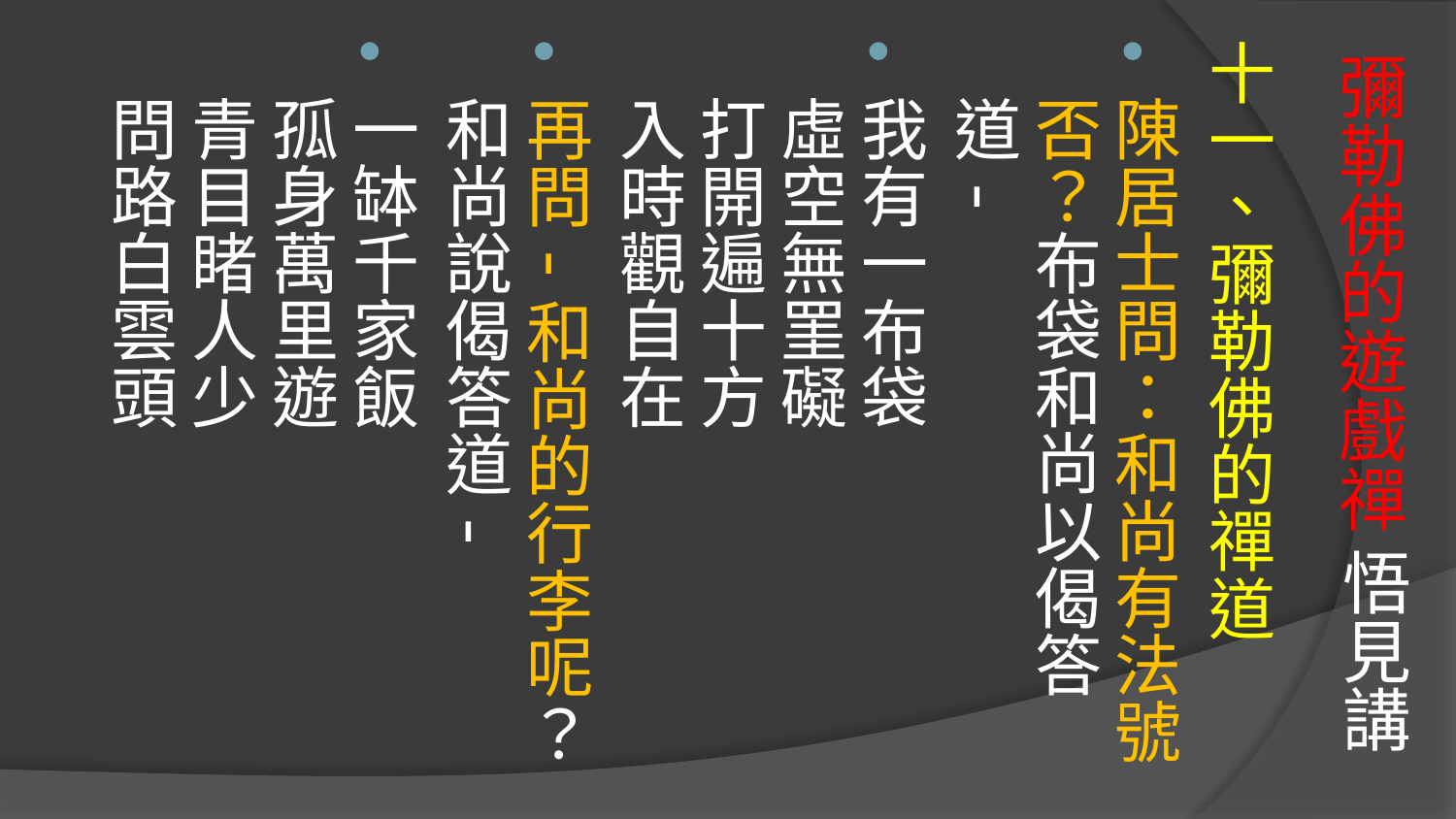

十一、彌勒佛的禪道
陳居士問：和尚有法號否？布袋和尚以偈答道-
我有一布袋
虛空無罣礙
打開遍十方
入時觀自在
再問-和尚的行李呢？和尚說偈答道-
一缽千家飯
孤身萬里遊
青目睹人少
問路白雲頭

# 彌勒佛的遊戲禪 悟見講